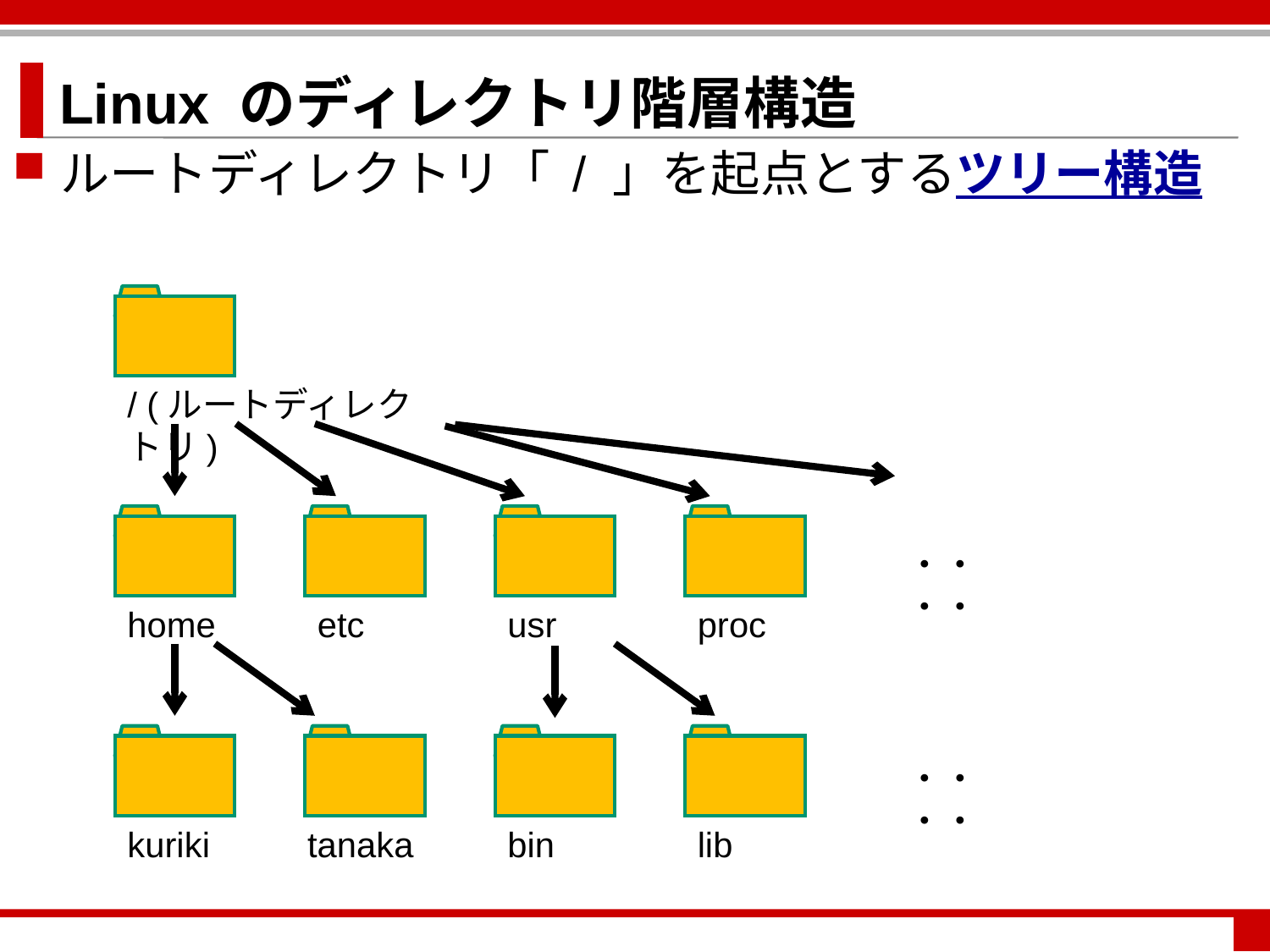

Linux のディレクトリ階層構造
ルートディレクトリ「 / 」を起点とするツリー構造

/ (ルートディレクトリ)

・・・・
home
etc
usr
proc

・・・・
kuriki
tanaka
bin
lib